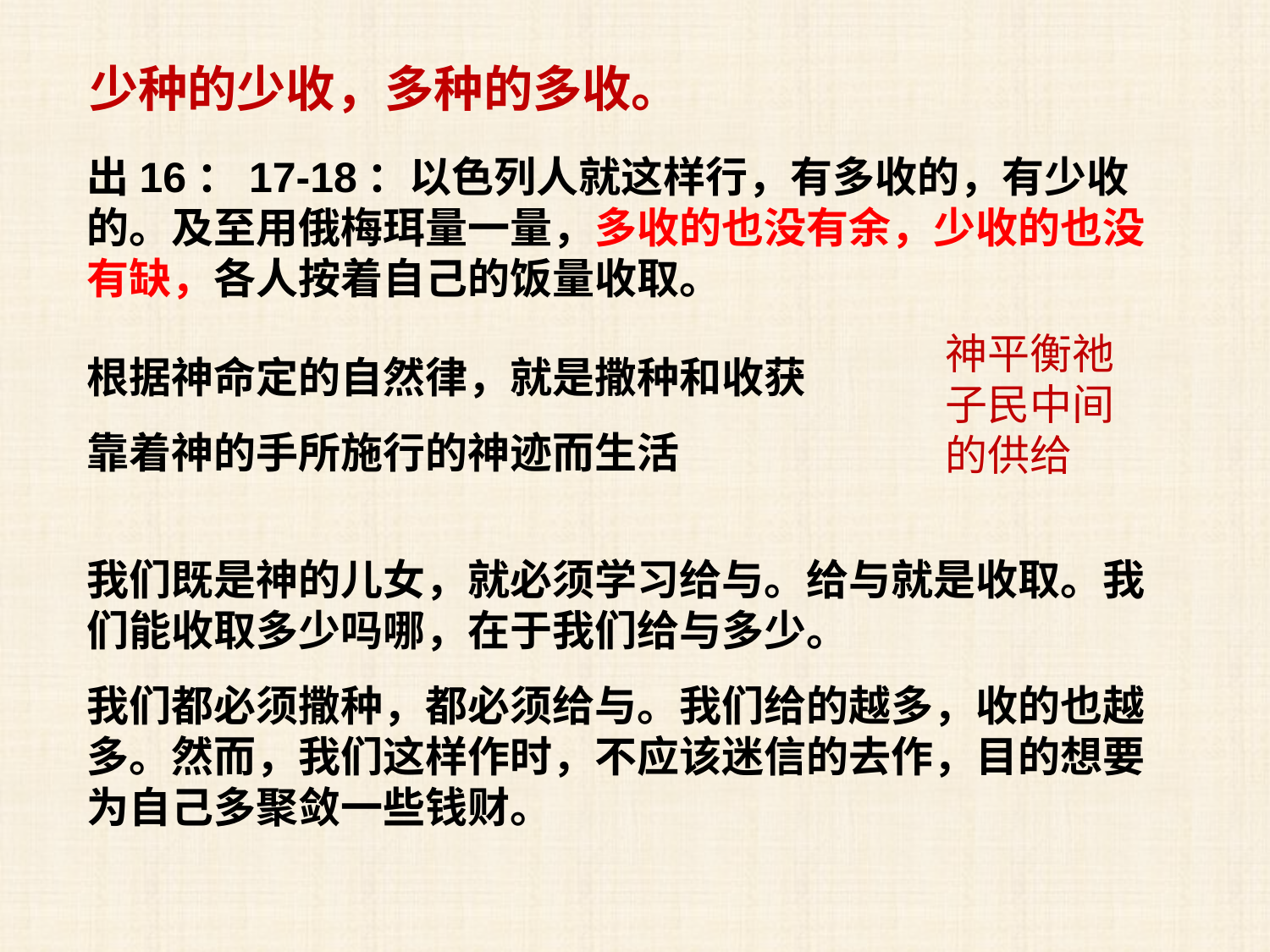

少种的少收，多种的多收。
出16：17-18：以色列人就这样行，有多收的，有少收的。及至用俄梅珥量一量，多收的也没有余，少收的也没有缺，各人按着自己的饭量收取。
神平衡祂子民中间的供给
根据神命定的自然律，就是撒种和收获
靠着神的手所施行的神迹而生活
我们既是神的儿女，就必须学习给与。给与就是收取。我们能收取多少吗哪，在于我们给与多少。
我们都必须撒种，都必须给与。我们给的越多，收的也越多。然而，我们这样作时，不应该迷信的去作，目的想要为自己多聚敛一些钱财。